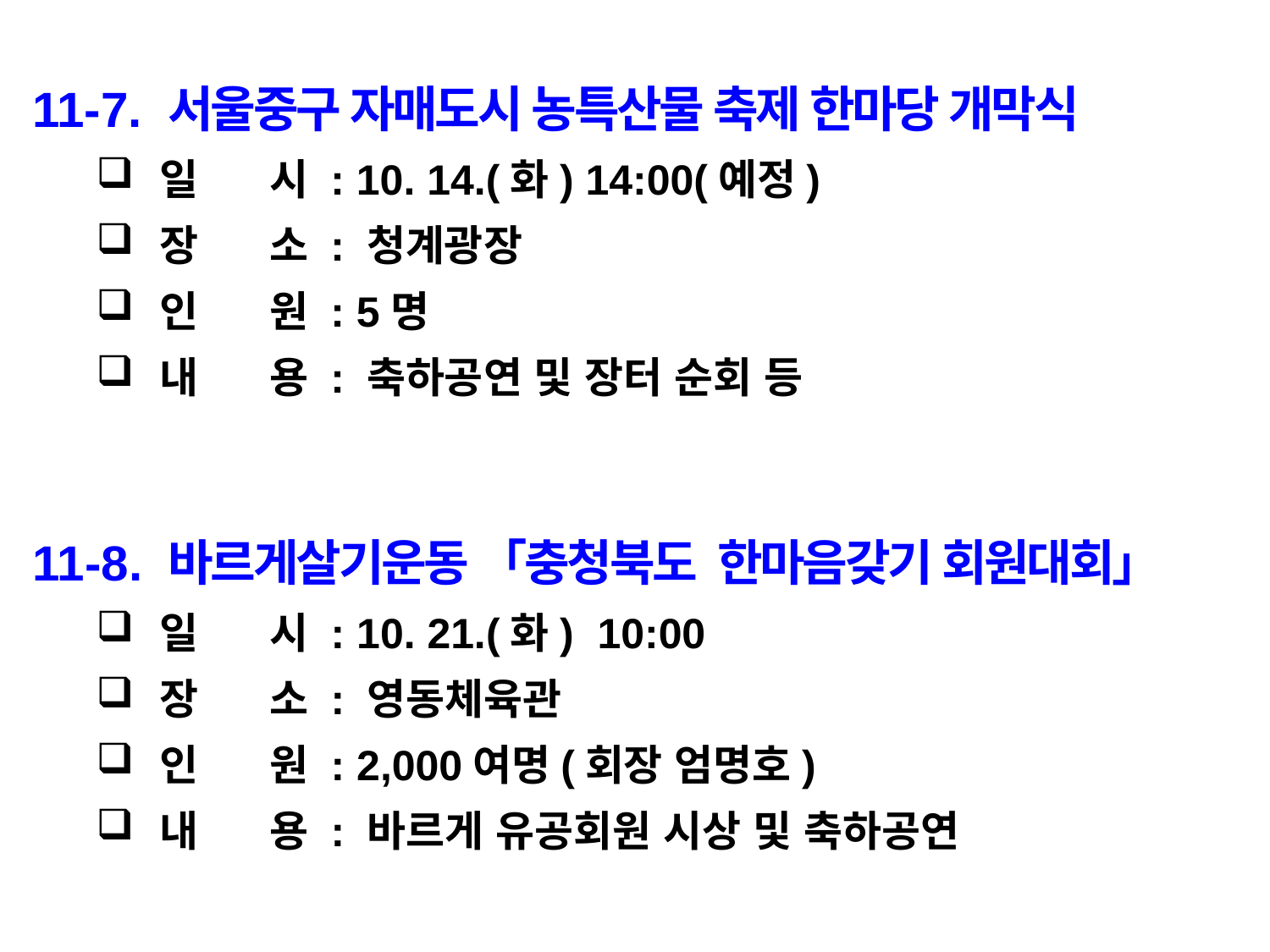

11-7. 서울중구 자매도시 농특산물 축제 한마당 개막식
일      시 : 10. 14.(화) 14:00(예정)
장      소 : 청계광장
인      원 : 5명
내      용 : 축하공연 및 장터 순회 등
11-8. 바르게살기운동 「충청북도  한마음갖기 회원대회」
일      시 : 10. 21.(화)  10:00
장      소 : 영동체육관
인      원 : 2,000여명(회장 엄명호)
내      용 : 바르게 유공회원 시상 및 축하공연